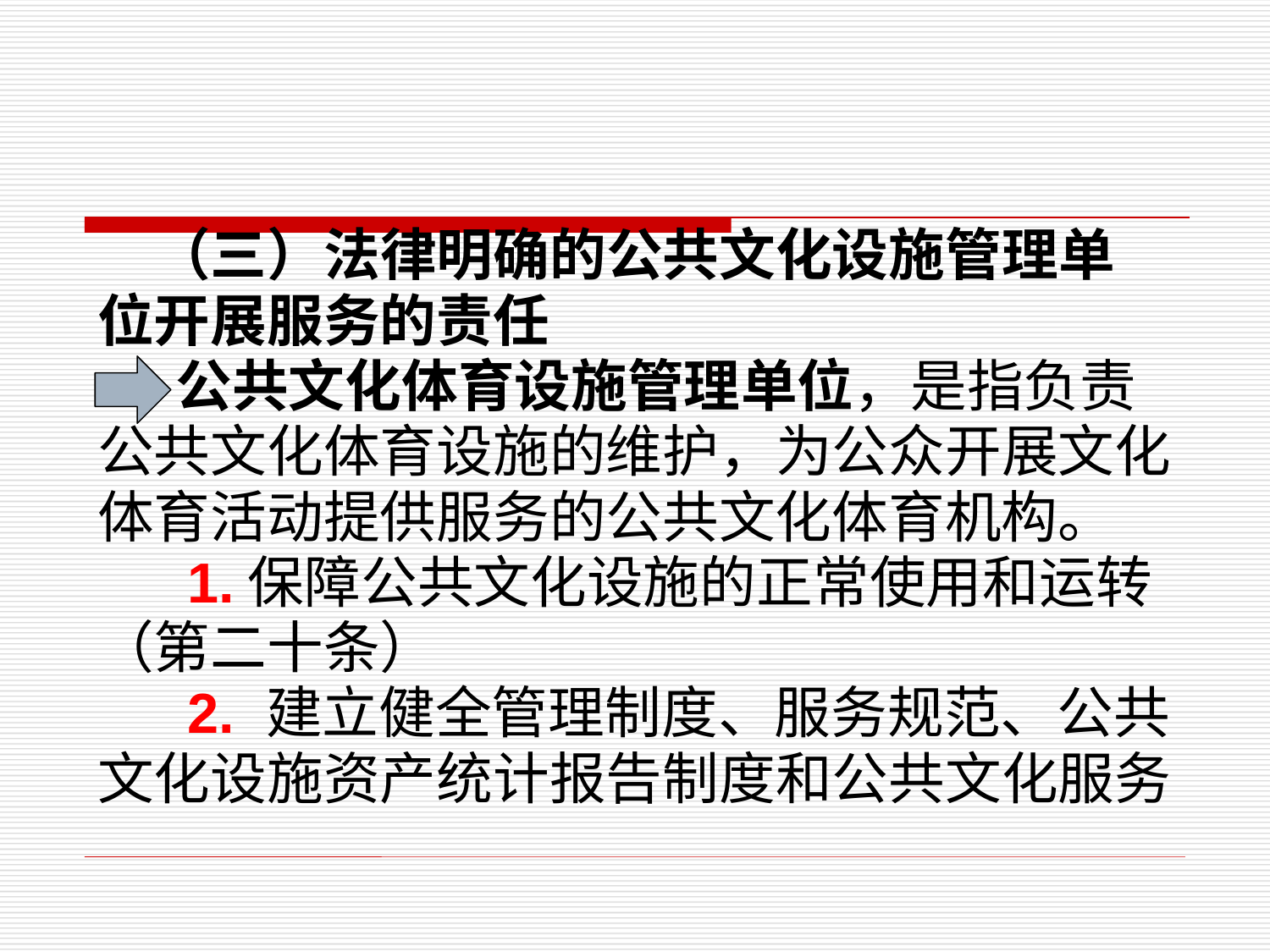

（三）法律明确的公共文化设施管理单
位开展服务的责任
     公共文化体育设施管理单位，是指负责
公共文化体育设施的维护，为公众开展文化
体育活动提供服务的公共文化体育机构。
     1.保障公共文化设施的正常使用和运转
（第二十条）
     2. 建立健全管理制度、服务规范、公共
文化设施资产统计报告制度和公共文化服务